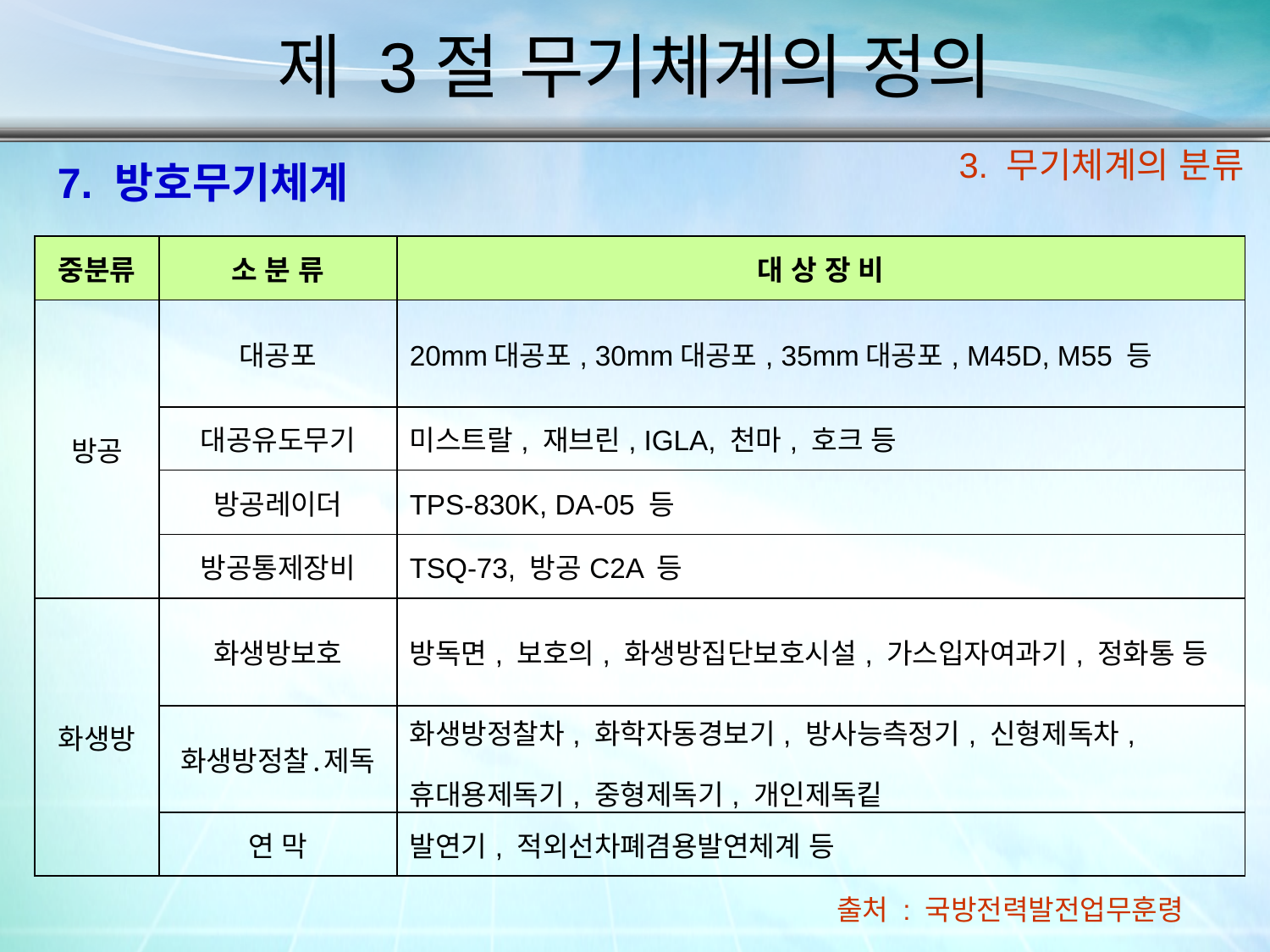

제 3절 무기체계의 정의
3. 무기체계의 분류
7. 방호무기체계
| 중분류 | 소 분 류 | 대 상 장 비 |
| --- | --- | --- |
| 방공 | 대공포 | 20mm대공포, 30mm대공포, 35mm대공포, M45D, M55 등 |
|  | 대공유도무기 | 미스트랄, 재브린, IGLA, 천마, 호크 등 |
|  | 방공레이더 | TPS-830K, DA-05 등 |
|  | 방공통제장비 | TSQ-73, 방공C2A 등 |
| 화생방 | 화생방보호 | 방독면, 보호의, 화생방집단보호시설, 가스입자여과기, 정화통 등 |
|  | 화생방정찰․제독 | 화생방정찰차, 화학자동경보기, 방사능측정기, 신형제독차, 휴대용제독기, 중형제독기, 개인제독킽 |
|  | 연 막 | 발연기, 적외선차폐겸용발연체계 등 |

출처 : 국방전력발전업무훈령